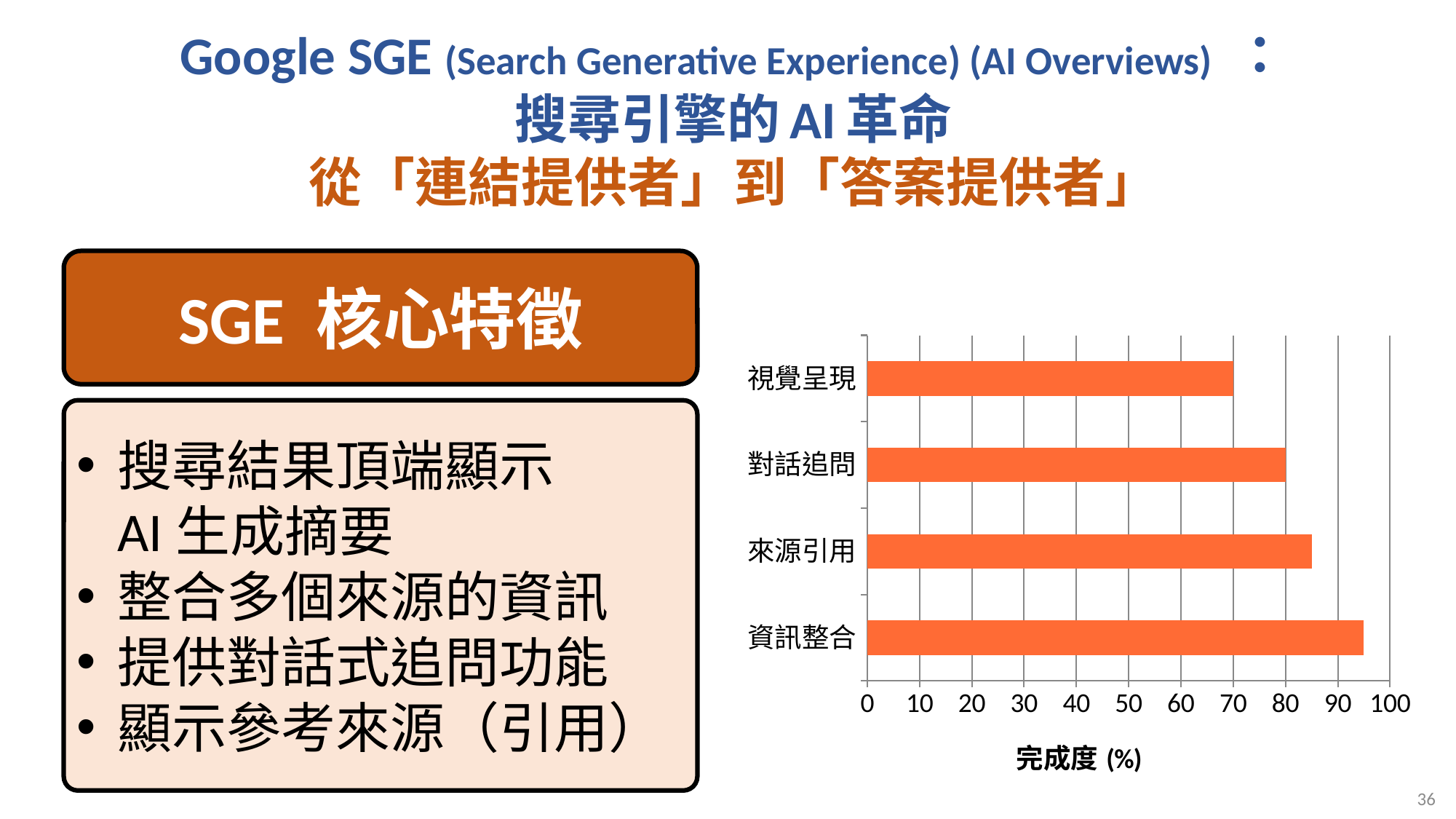

# Google SGE (Search Generative Experience) (AI Overviews) ： 搜尋引擎的AI革命 從「連結提供者」到「答案提供者」
SGE 核心特徵

### Chart

| Category | SGE功能 |
|---|---|
| 資訊整合 | 95.0 |
| 來源引用 | 85.0 |
| 對話追問 | 80.0 |
| 視覺呈現 | 70.0 |
搜尋結果頂端顯示
AI生成摘要
整合多個來源的資訊
提供對話式追問功能
顯示參考來源（引用）
36